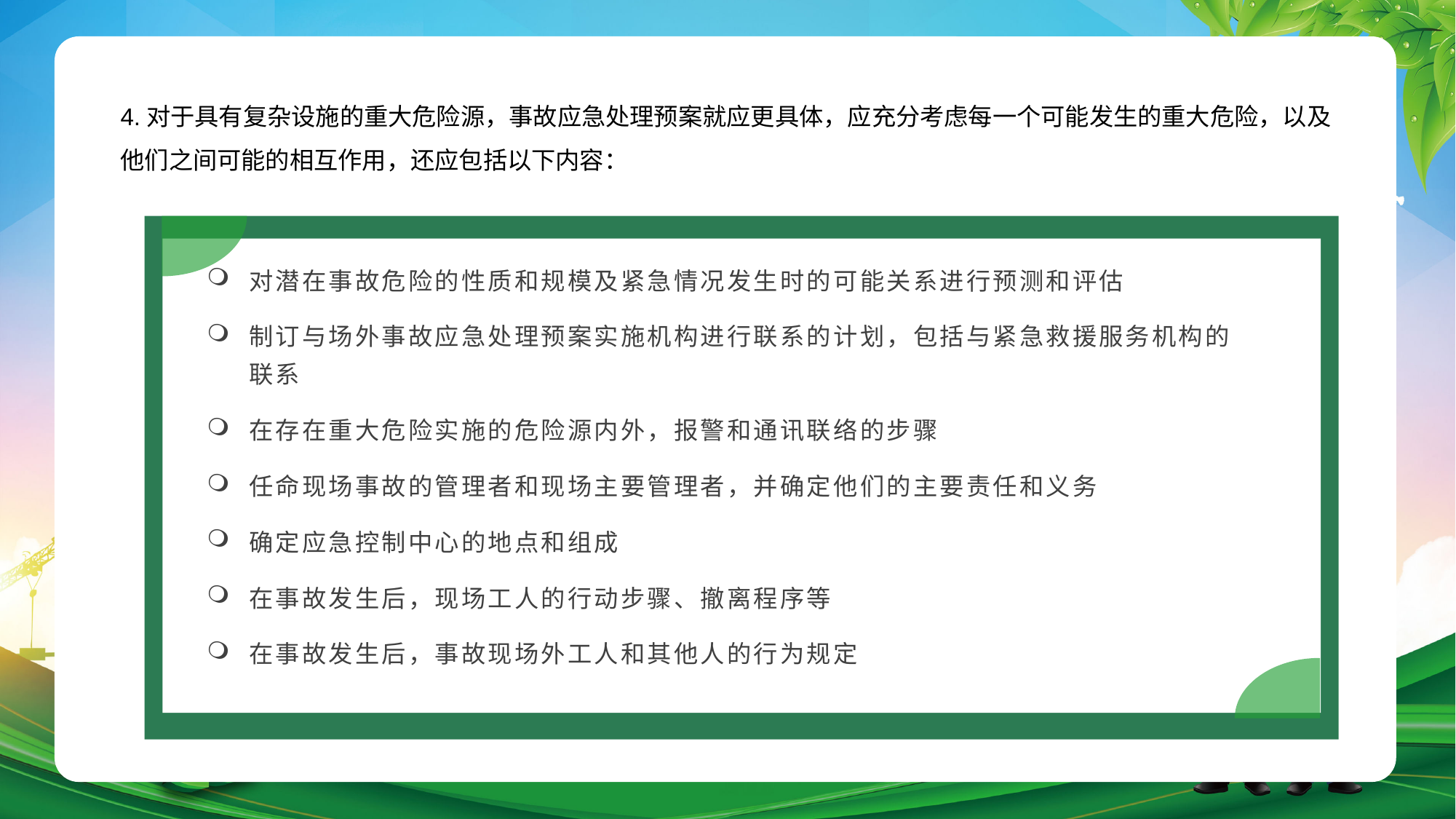

4.对于具有复杂设施的重大危险源，事故应急处理预案就应更具体，应充分考虑每一个可能发生的重大危险，以及他们之间可能的相互作用，还应包括以下内容：

对潜在事故危险的性质和规模及紧急情况发生时的可能关系进行预测和评估
制订与场外事故应急处理预案实施机构进行联系的计划，包括与紧急救援服务机构的联系
在存在重大危险实施的危险源内外，报警和通讯联络的步骤
任命现场事故的管理者和现场主要管理者，并确定他们的主要责任和义务
确定应急控制中心的地点和组成
在事故发生后，现场工人的行动步骤、撤离程序等
在事故发生后，事故现场外工人和其他人的行为规定